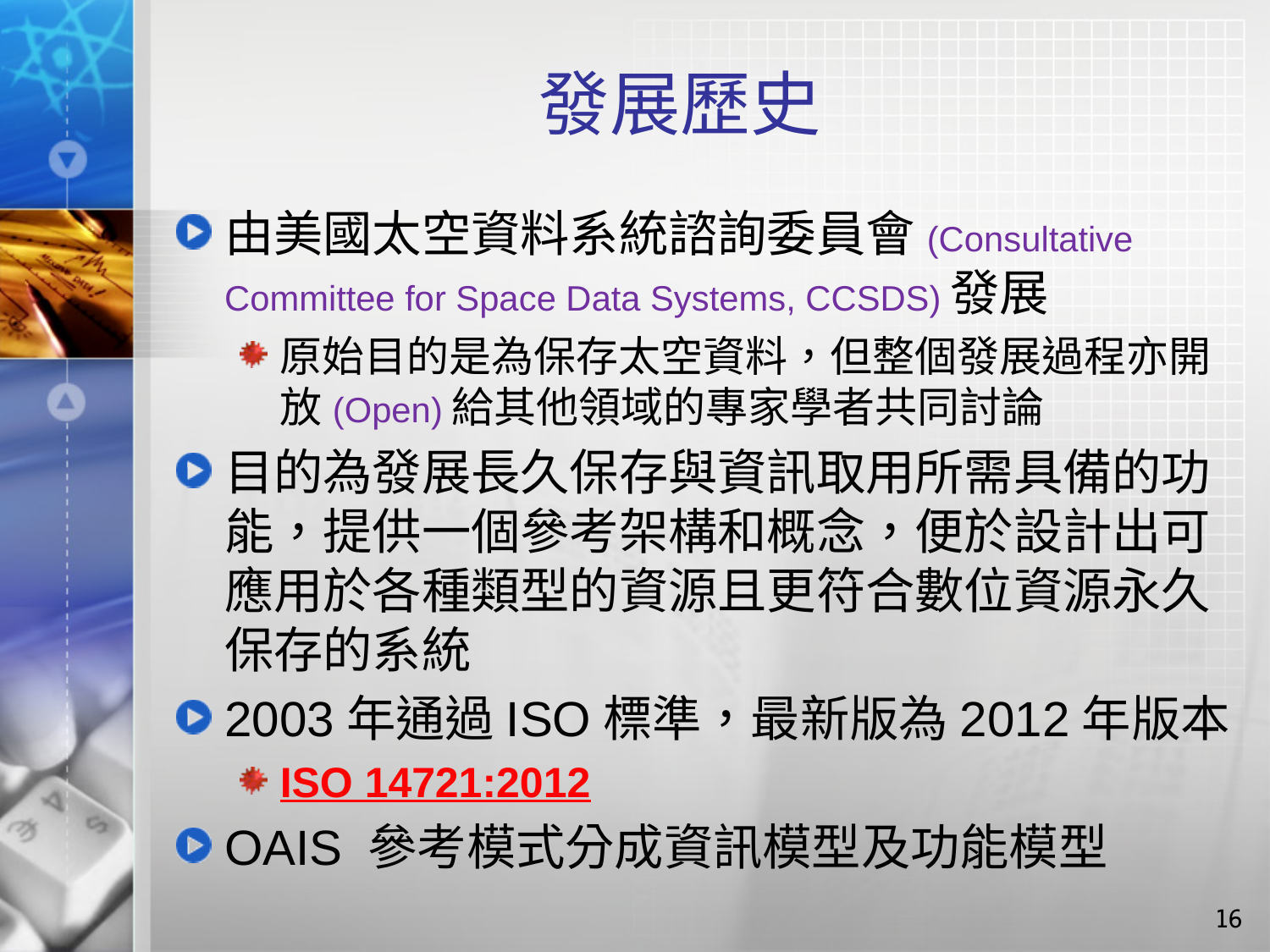

# 發展歷史
由美國太空資料系統諮詢委員會(Consultative Committee for Space Data Systems, CCSDS)發展
原始目的是為保存太空資料，但整個發展過程亦開放(Open)給其他領域的專家學者共同討論
目的為發展長久保存與資訊取用所需具備的功能，提供一個參考架構和概念，便於設計出可應用於各種類型的資源且更符合數位資源永久保存的系統
2003年通過ISO標準，最新版為2012年版本
ISO 14721:2012
OAIS 參考模式分成資訊模型及功能模型
16